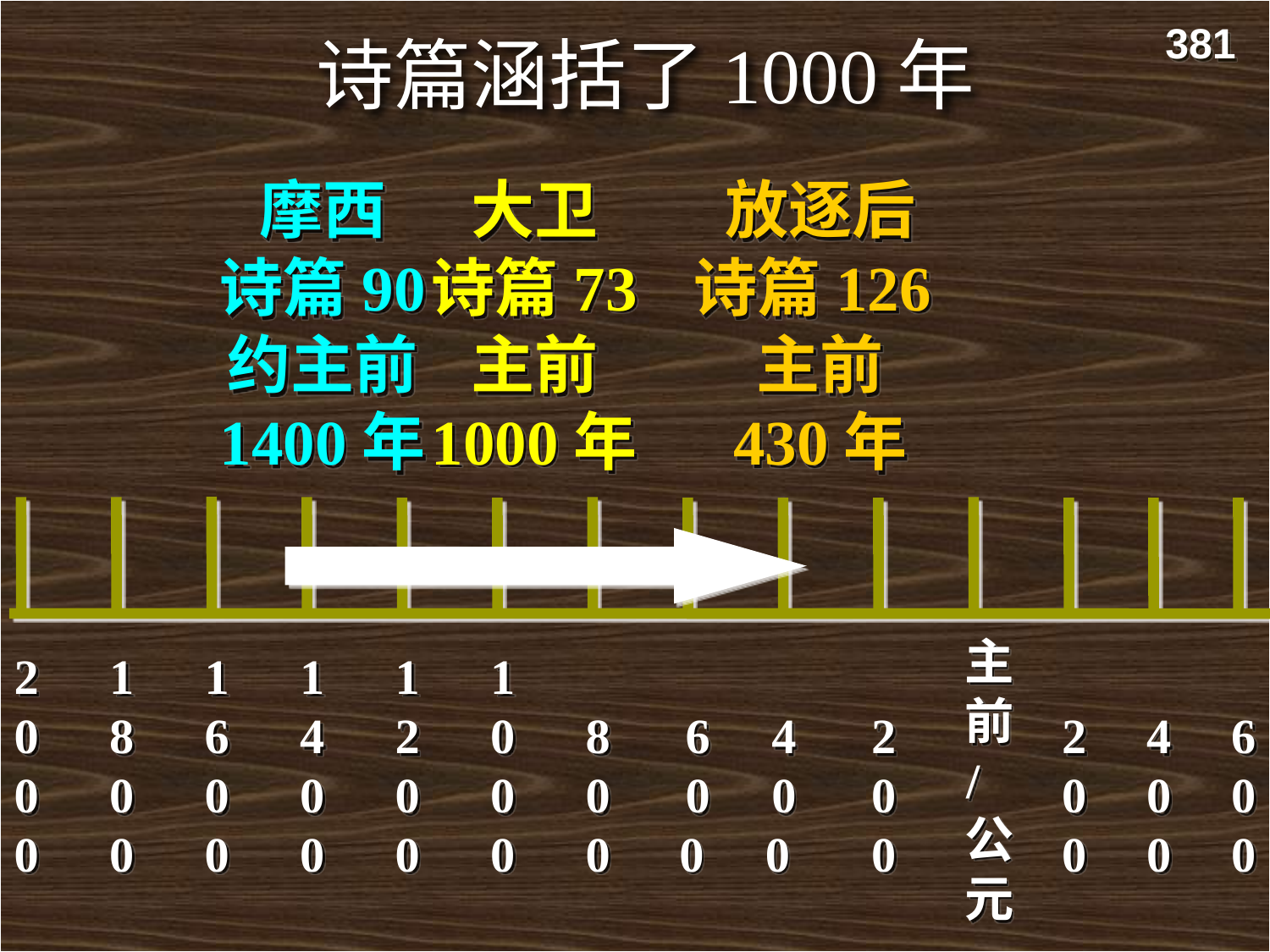

381
诗篇涵括了1000年
摩西
诗篇90
约主前
1400年
大卫
诗篇73
主前
1000年
放逐后
诗篇126
主前
430年

主前/公元
2000
1800
1600
1400
1200
1000
 800
   6 0 0
   4 0 0
 200
 200
 400
 600